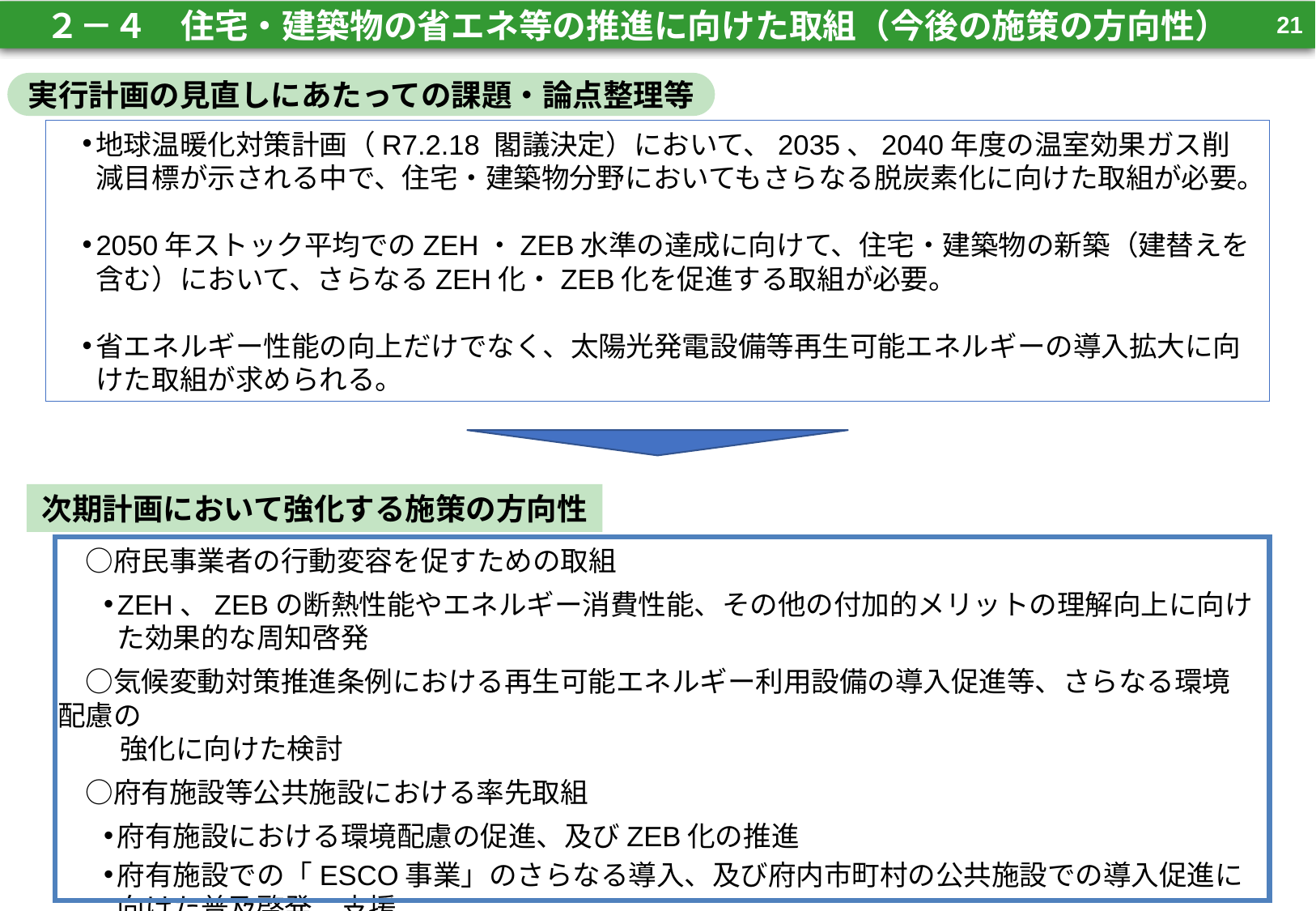

21
　２－４　住宅・建築物の省エネ等の推進に向けた取組（今後の施策の方向性）
実行計画の見直しにあたっての課題・論点整理等
地球温暖化対策計画（R7.2.18 閣議決定）において、2035、2040年度の温室効果ガス削減目標が示される中で、住宅・建築物分野においてもさらなる脱炭素化に向けた取組が必要。

2050年ストック平均でのZEH・ZEB水準の達成に向けて、住宅・建築物の新築（建替えを含む）において、さらなるZEH化・ZEB化を促進する取組が必要。

省エネルギー性能の向上だけでなく、太陽光発電設備等再生可能エネルギーの導入拡大に向けた取組が求められる。

次期計画において強化する施策の方向性
　○府民事業者の行動変容を促すための取組
ZEH、ZEBの断熱性能やエネルギー消費性能、その他の付加的メリットの理解向上に向けた効果的な周知啓発
　○気候変動対策推進条例における再生可能エネルギー利用設備の導入促進等、さらなる環境配慮の
　　 強化に向けた検討
　○府有施設等公共施設における率先取組
府有施設における環境配慮の促進、及びZEB化の推進
府有施設での「ESCO事業」のさらなる導入、及び府内市町村の公共施設での導入促進に向けた普及啓発、支援